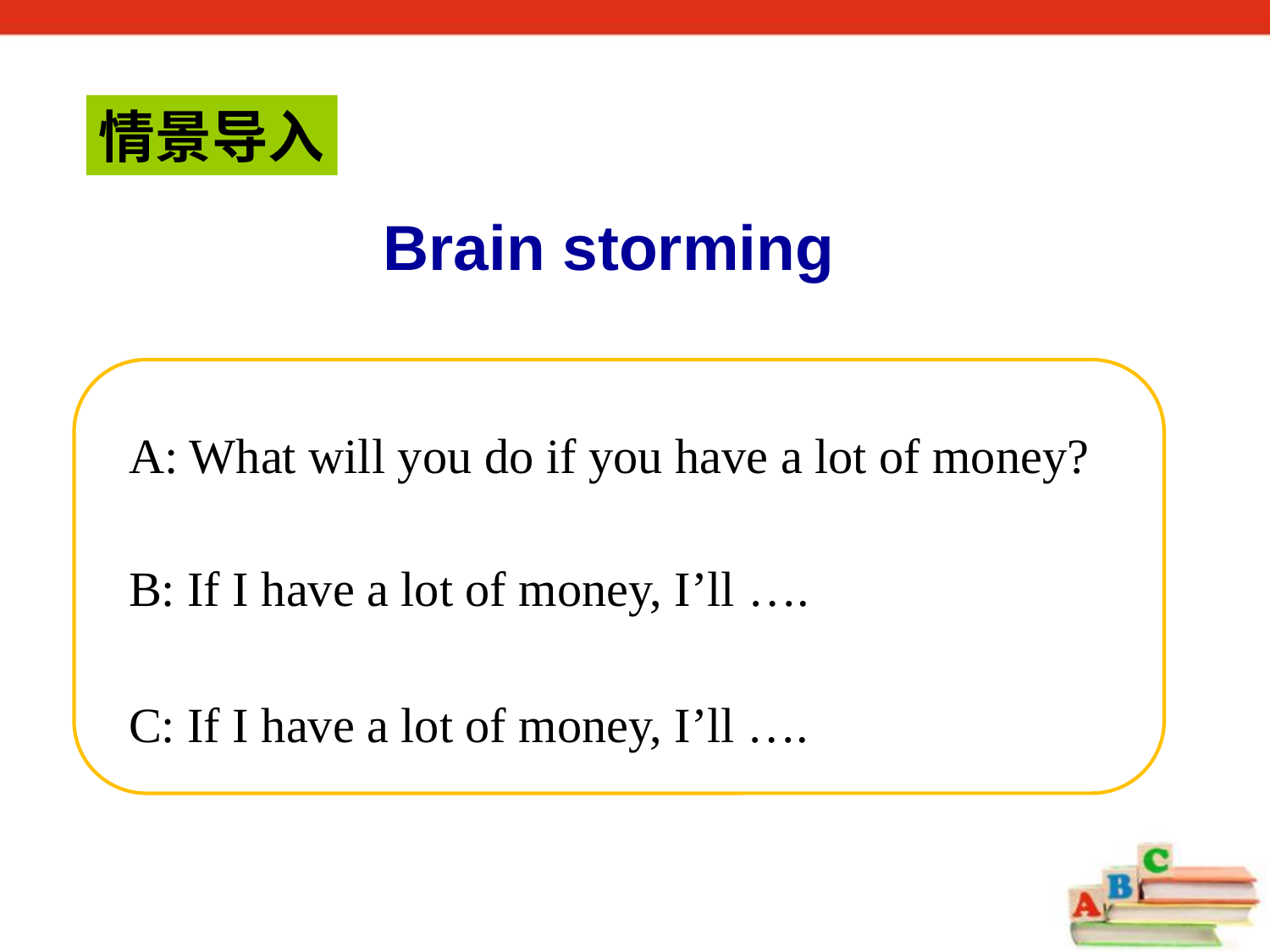

情景导入
Brain storming

A: What will you do if you have a lot of money?
B: If I have a lot of money, I’ll ….
C: If I have a lot of money, I’ll ….